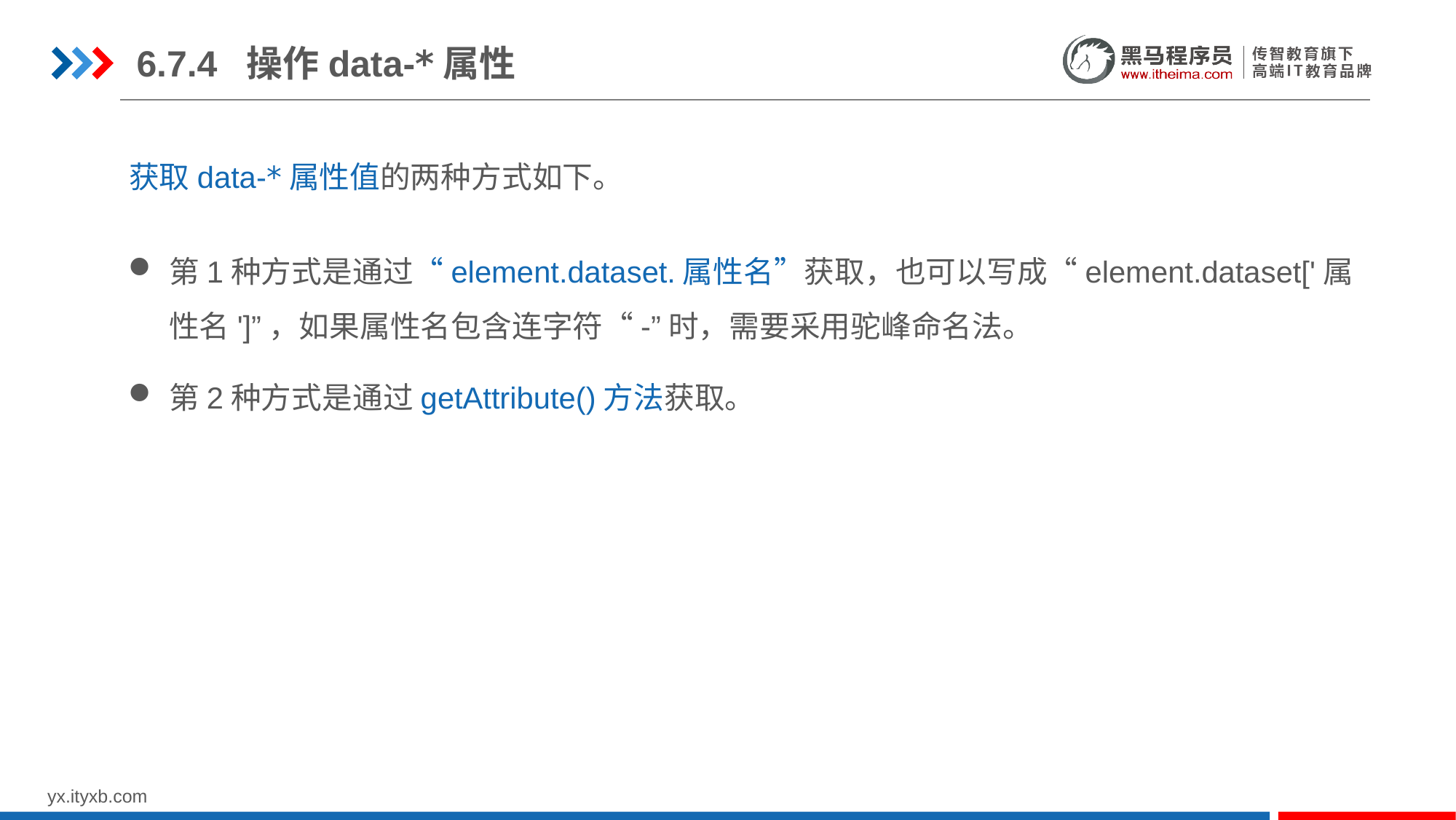

6.7.4  操作data-*属性
获取data-*属性值的两种方式如下。
第1种方式是通过“element.dataset.属性名”获取，也可以写成“element.dataset['属性名']”，如果属性名包含连字符“-”时，需要采用驼峰命名法。

第2种方式是通过getAttribute()方法获取。